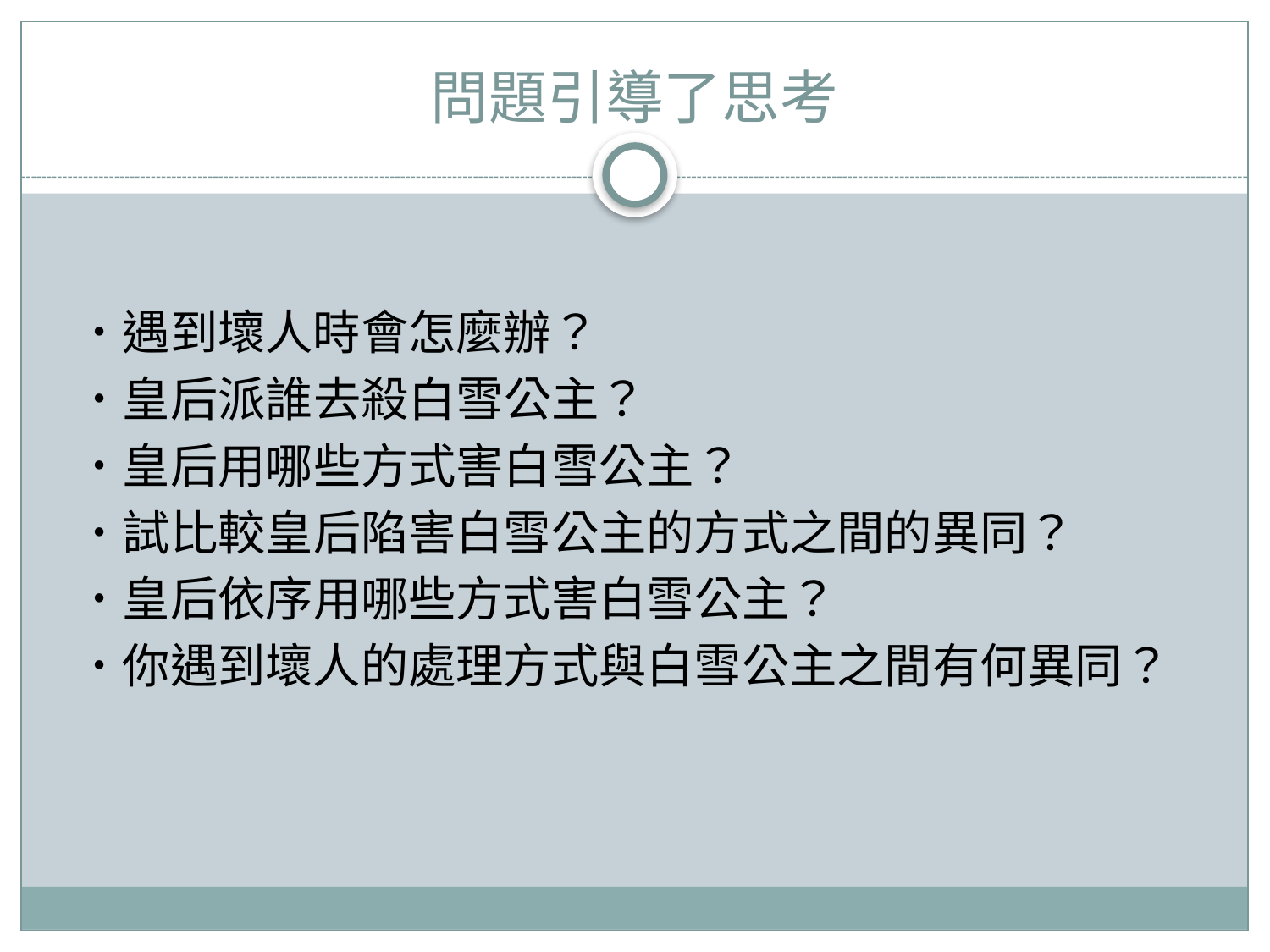

# 問題引導了思考
˙遇到壞人時會怎麼辦？
˙皇后派誰去殺白雪公主？
˙皇后用哪些方式害白雪公主？
˙試比較皇后陷害白雪公主的方式之間的異同？
˙皇后依序用哪些方式害白雪公主？
˙你遇到壞人的處理方式與白雪公主之間有何異同？